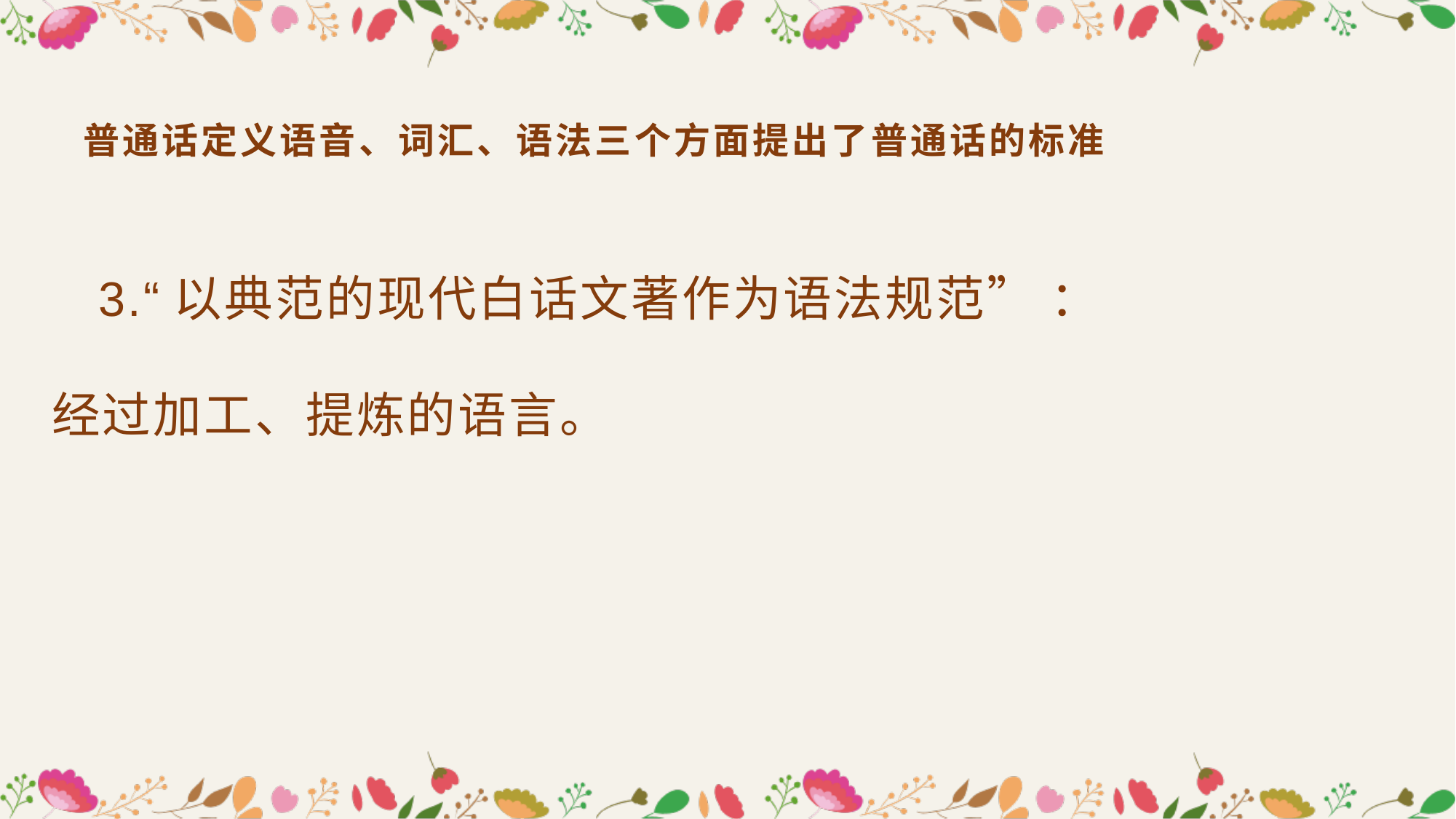

# 普通话定义语音、词汇、语法三个方面提出了普通话的标准
   3.“以典范的现代白话文著作为语法规范” ：

经过加工、提炼的语言。